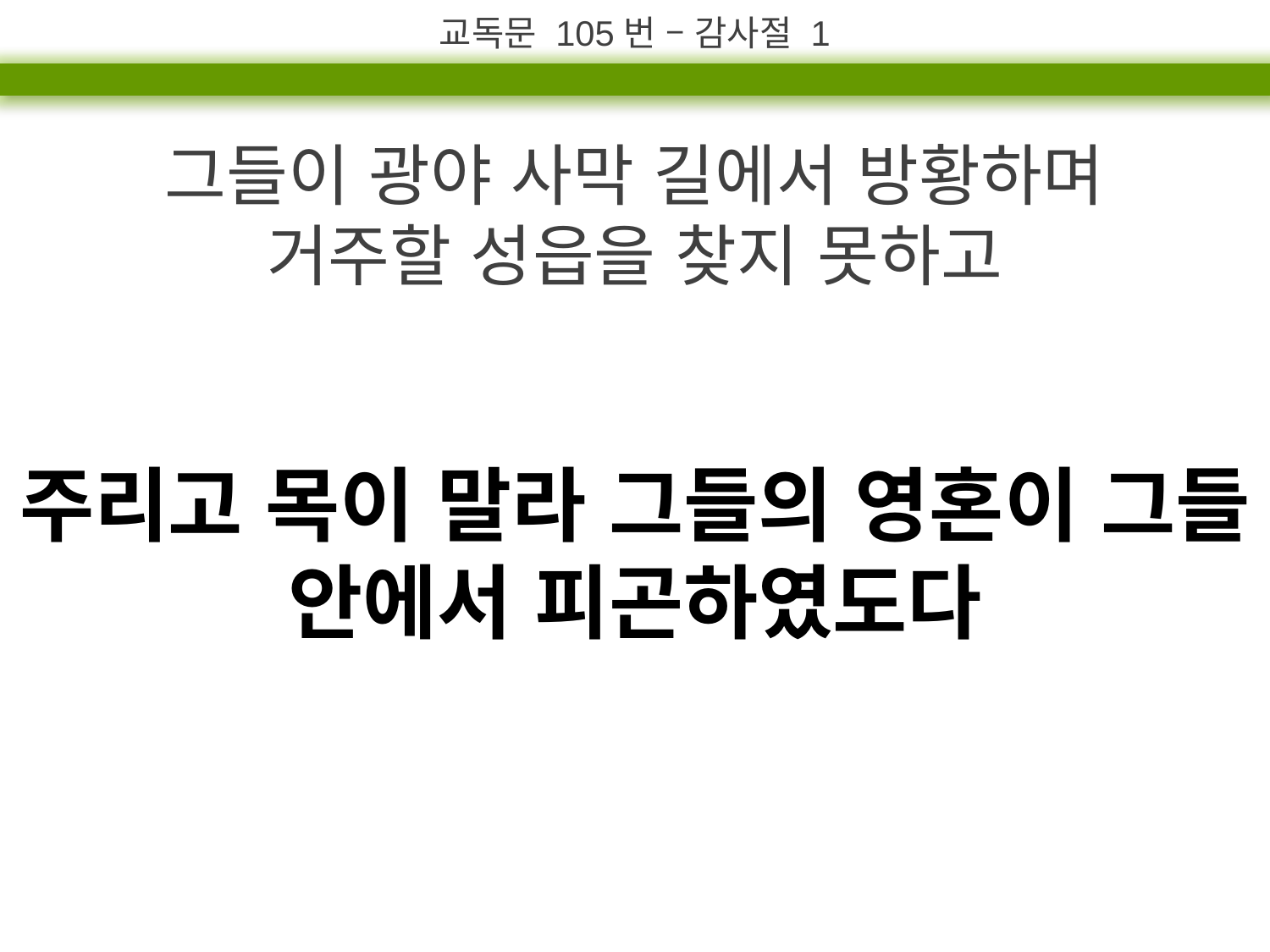

교독문 105번 – 감사절 1

그들이 광야 사막 길에서 방황하며
거주할 성읍을 찾지 못하고
주리고 목이 말라 그들의 영혼이 그들 안에서 피곤하였도다